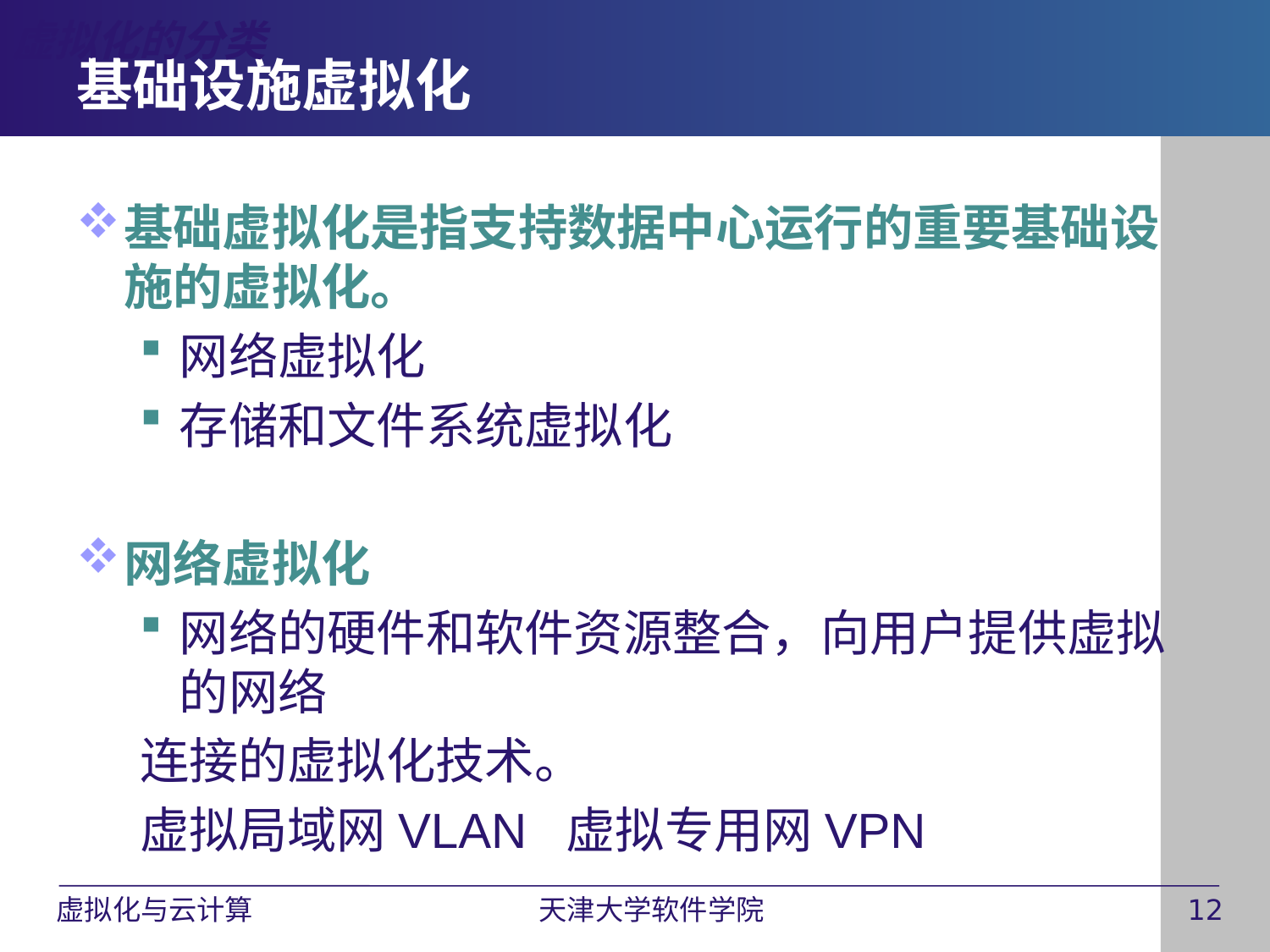

虚拟化的分类
# 基础设施虚拟化
基础虚拟化是指支持数据中心运行的重要基础设施的虚拟化。
网络虚拟化
存储和文件系统虚拟化

网络虚拟化
网络的硬件和软件资源整合，向用户提供虚拟的网络
连接的虚拟化技术。
虚拟局域网VLAN  虚拟专用网VPN